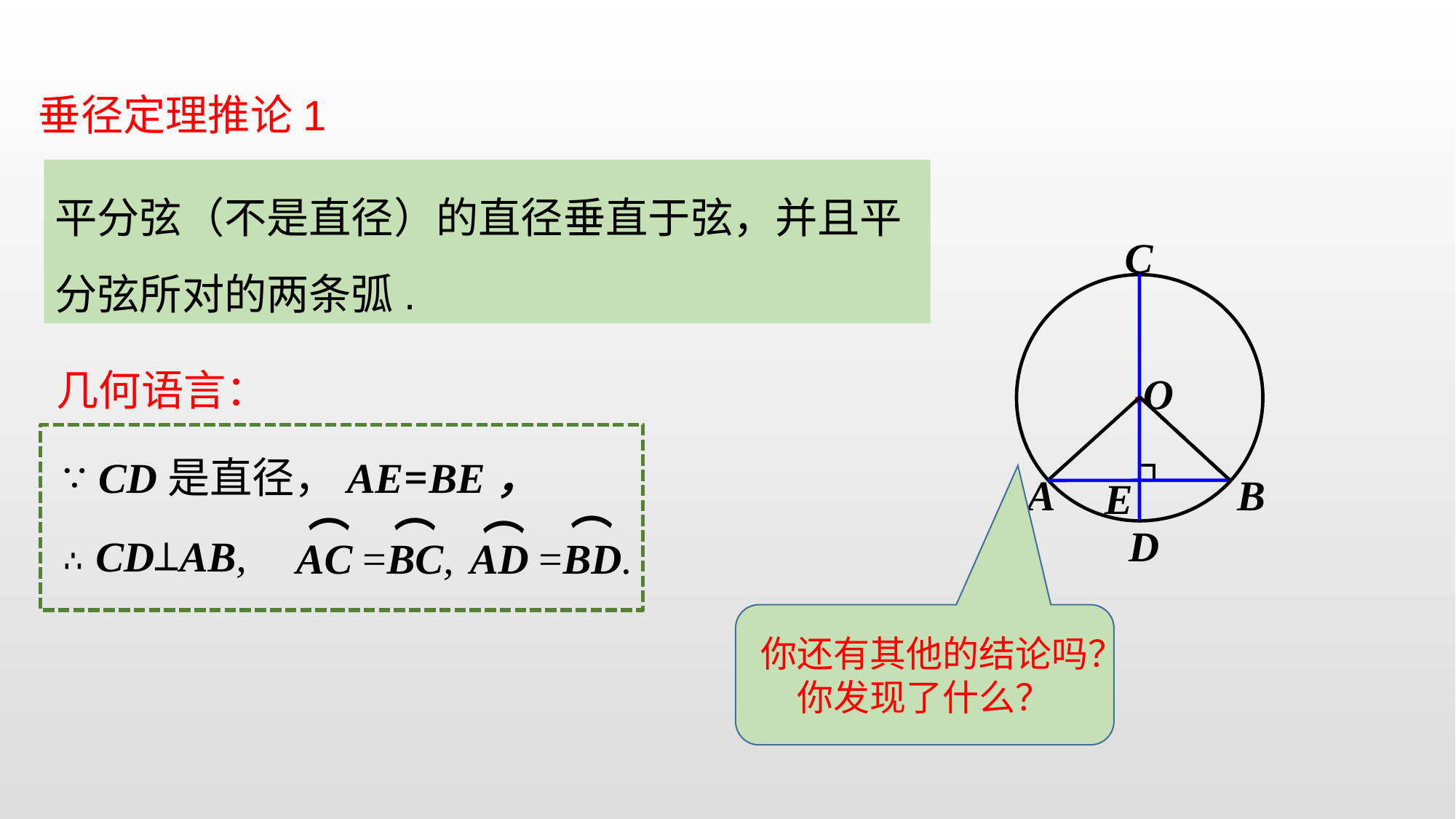

垂径定理推论1
平分弦（不是直径）的直径垂直于弦，并且平分弦所对的两条弧.
C

·
O

A
B

E

D
几何语言：

∵ CD是直径，AE=BE，
⌒
⌒
AD =BD.
⌒
⌒
 AC =BC,
∴ CD⊥AB,
你还有其他的结论吗？你发现了什么？